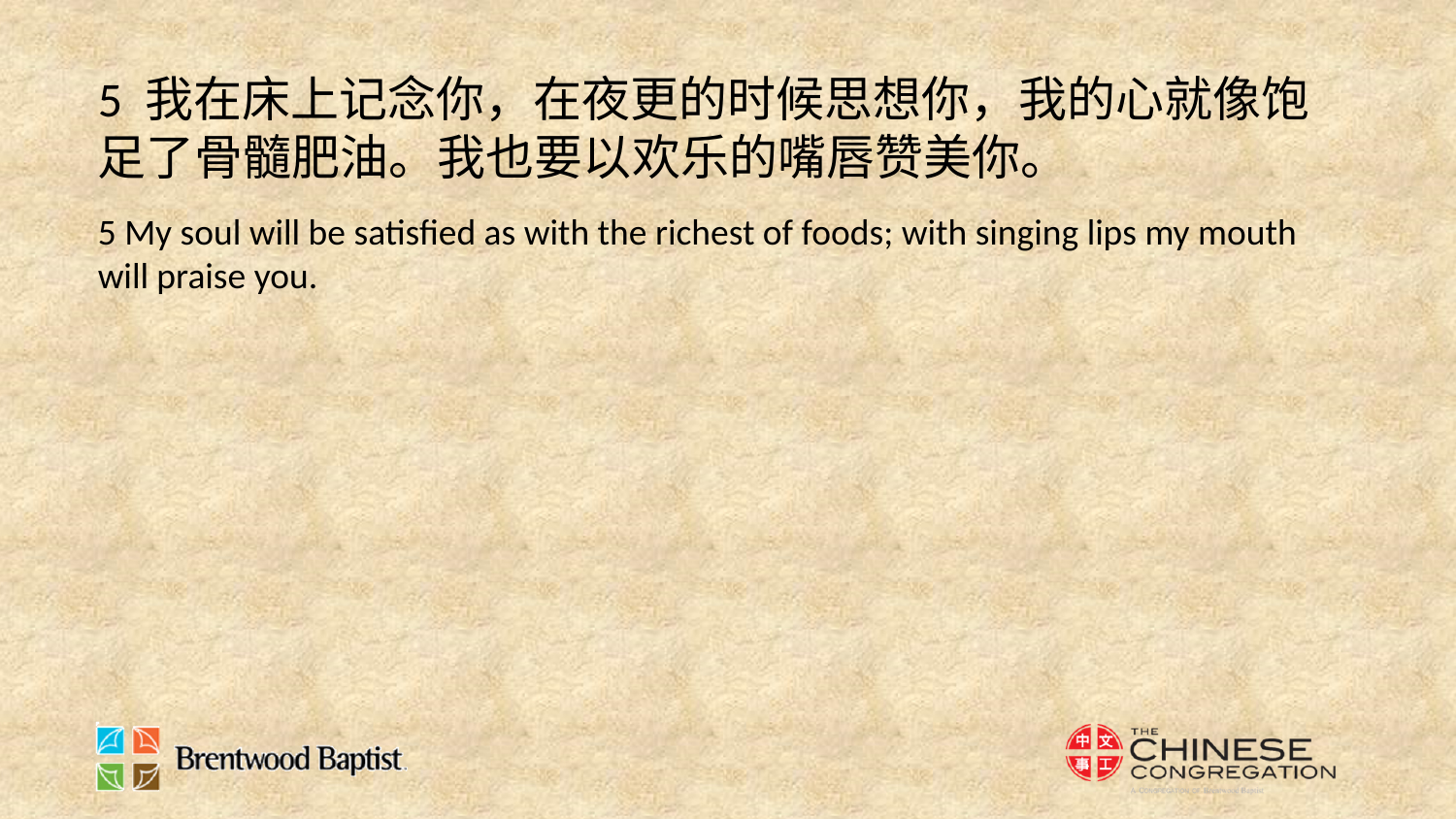

5 我在床上记念你，在夜更的时候思想你，我的心就像饱足了骨髓肥油。我也要以欢乐的嘴唇赞美你。

5 My soul will be satisfied as with the richest of foods; with singing lips my mouth will praise you.